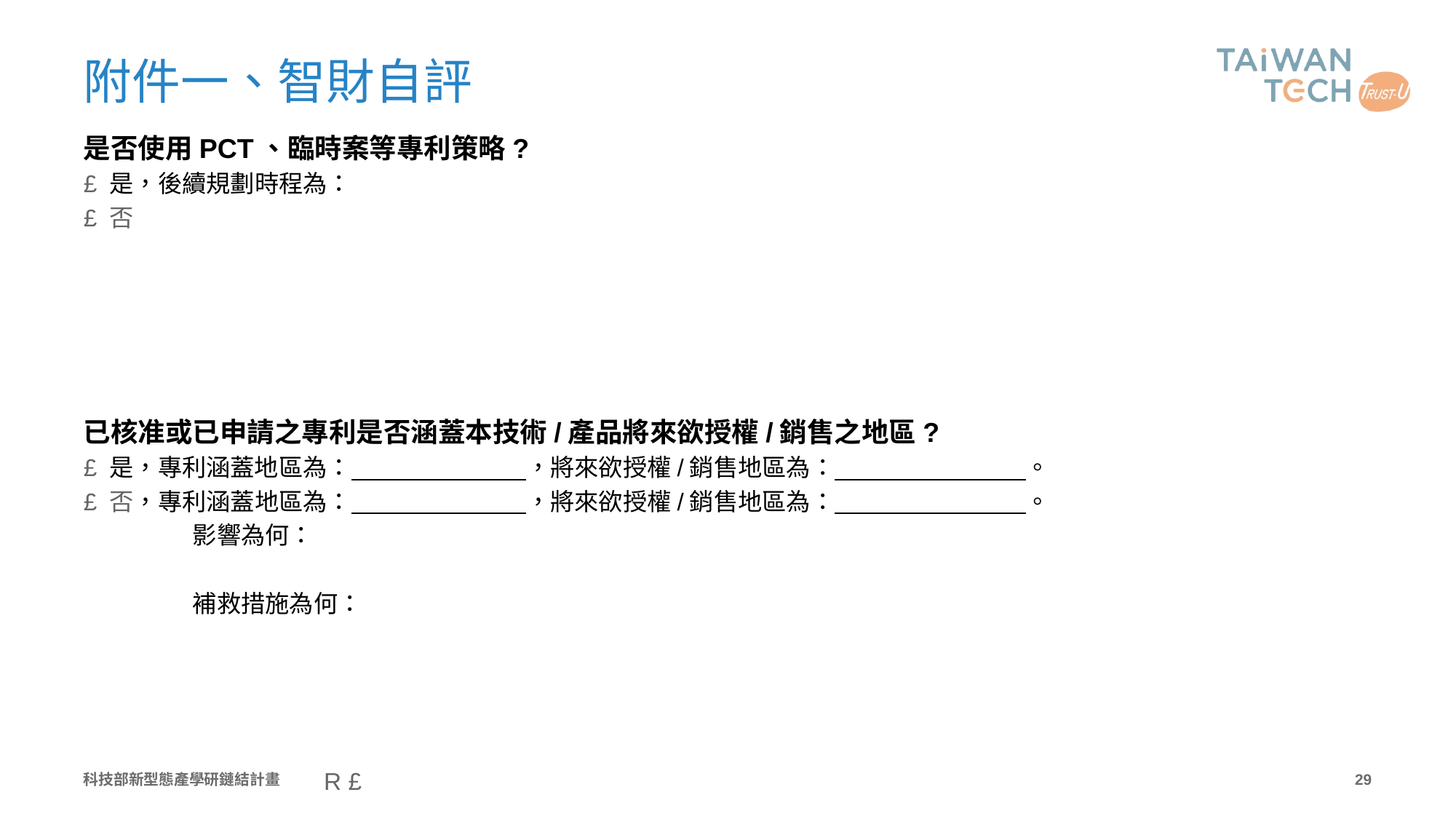

# 附件一、智財自評
是否使用PCT、臨時案等專利策略?
£ 是，後續規劃時程為：
£ 否
已核准或已申請之專利是否涵蓋本技術/產品將來欲授權/銷售之地區?
£ 是，專利涵蓋地區為：                                ，將來欲授權/銷售地區為：                                   。
£ 否，專利涵蓋地區為：                                ，將來欲授權/銷售地區為：                                   。
	影響為何：

	補救措施為何：

科技部新型態產學研鏈結計畫
29
R £